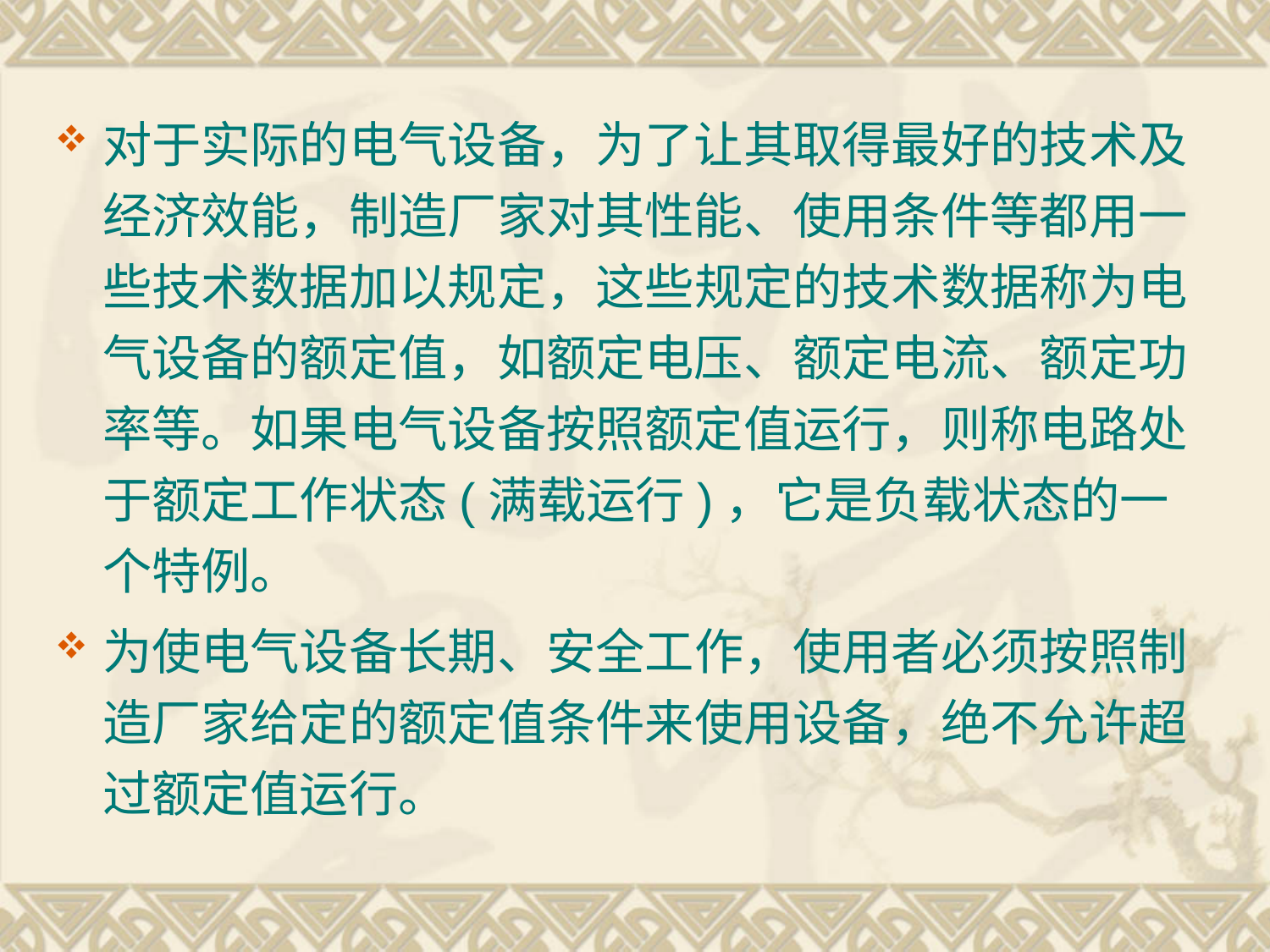

对于实际的电气设备，为了让其取得最好的技术及经济效能，制造厂家对其性能、使用条件等都用一些技术数据加以规定，这些规定的技术数据称为电气设备的额定值，如额定电压、额定电流、额定功率等。如果电气设备按照额定值运行，则称电路处于额定工作状态(满载运行)，它是负载状态的一个特例。
为使电气设备长期、安全工作，使用者必须按照制造厂家给定的额定值条件来使用设备，绝不允许超过额定值运行。